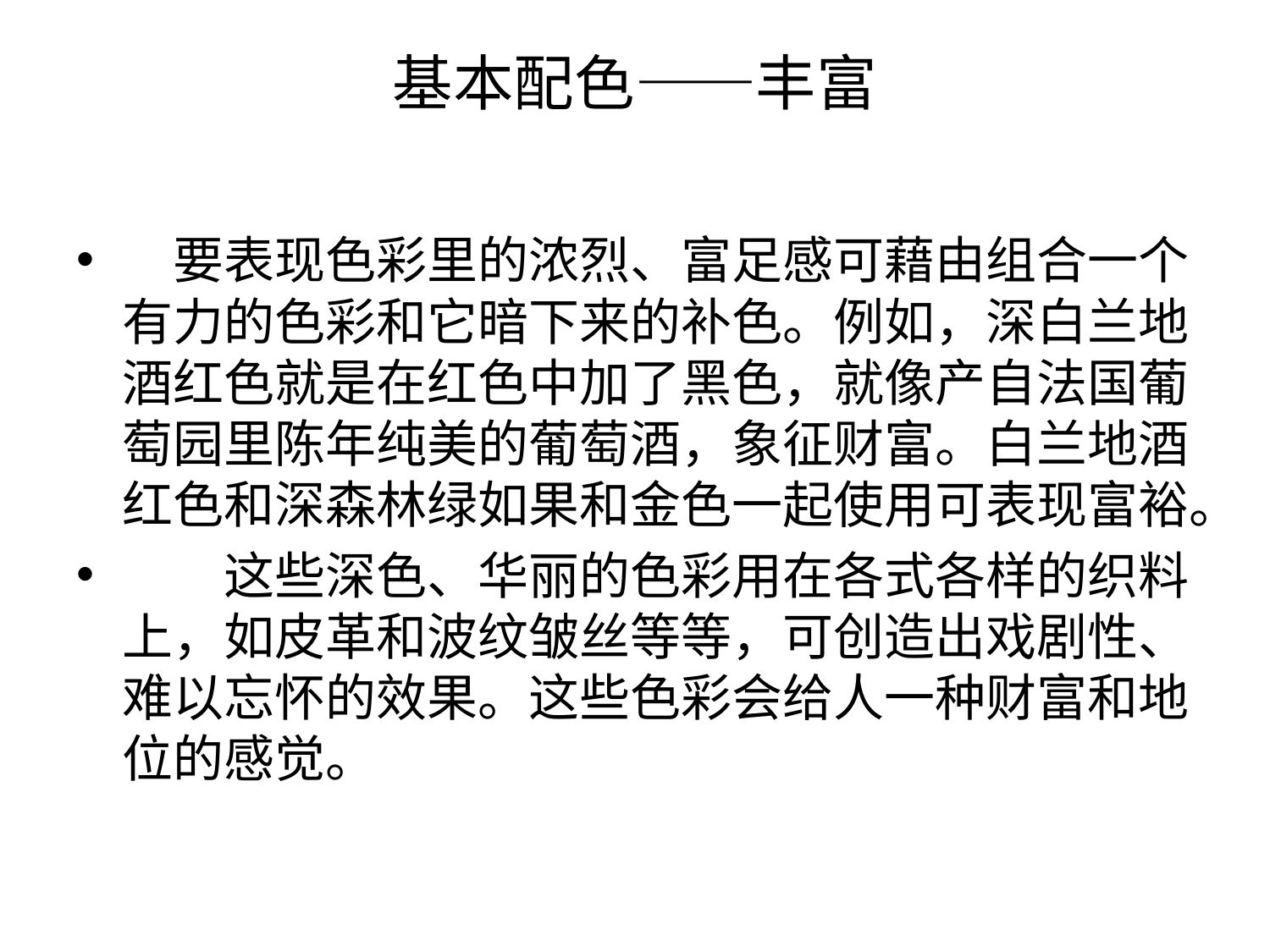

# 基本配色——丰富
　要表现色彩里的浓烈、富足感可藉由组合一个有力的色彩和它暗下来的补色。例如，深白兰地酒红色就是在红色中加了黑色，就像产自法国葡萄园里陈年纯美的葡萄酒，象征财富。白兰地酒红色和深森林绿如果和金色一起使用可表现富裕。
　　这些深色、华丽的色彩用在各式各样的织料上，如皮革和波纹皱丝等等，可创造出戏剧性、难以忘怀的效果。这些色彩会给人一种财富和地位的感觉。